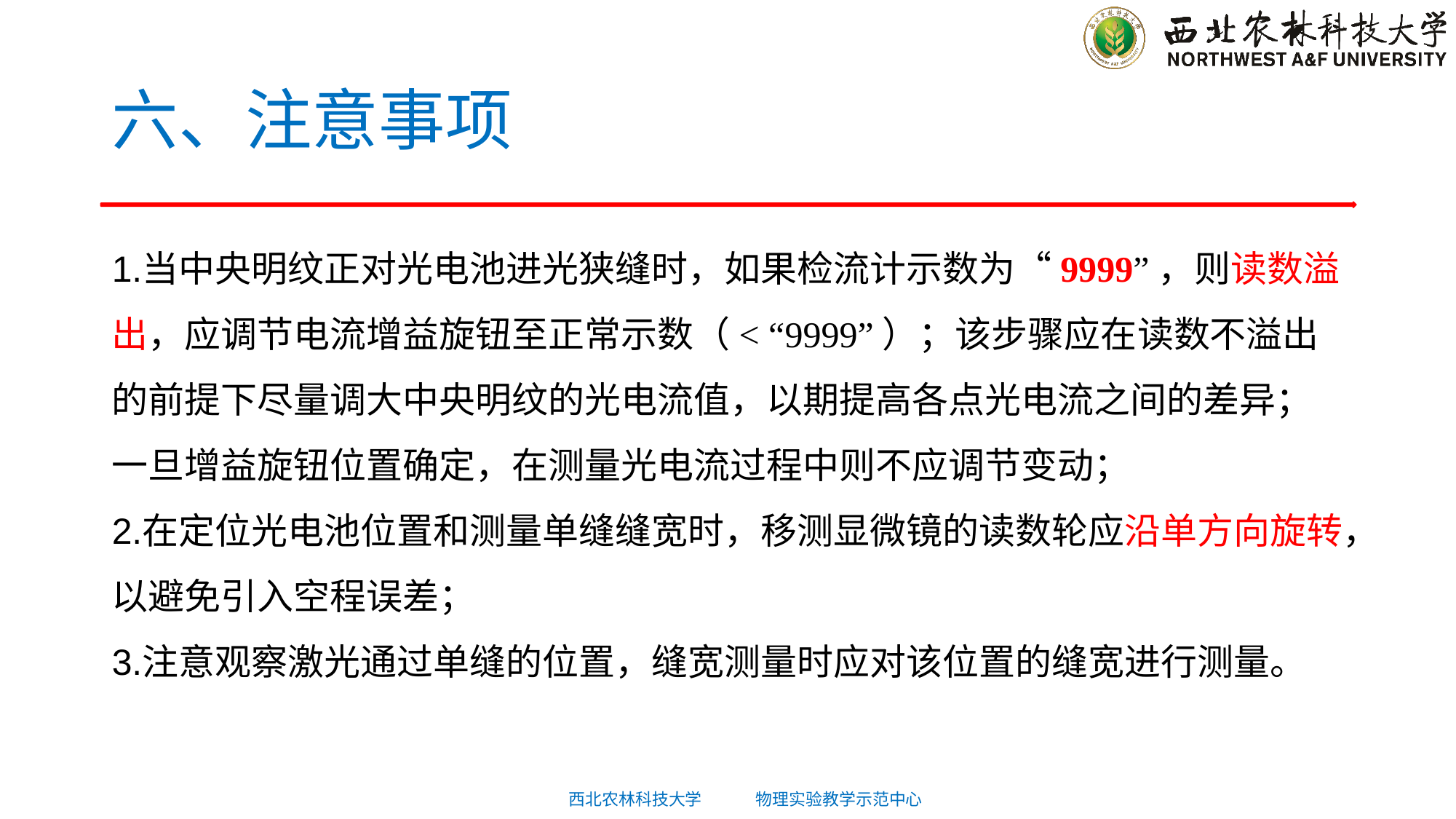

# 六、注意事项
当中央明纹正对光电池进光狭缝时，如果检流计示数为“9999”，则读数溢出，应调节电流增益旋钮至正常示数（< “9999”）；该步骤应在读数不溢出的前提下尽量调大中央明纹的光电流值，以期提高各点光电流之间的差异；一旦增益旋钮位置确定，在测量光电流过程中则不应调节变动；
在定位光电池位置和测量单缝缝宽时，移测显微镜的读数轮应沿单方向旋转，以避免引入空程误差；
注意观察激光通过单缝的位置，缝宽测量时应对该位置的缝宽进行测量。